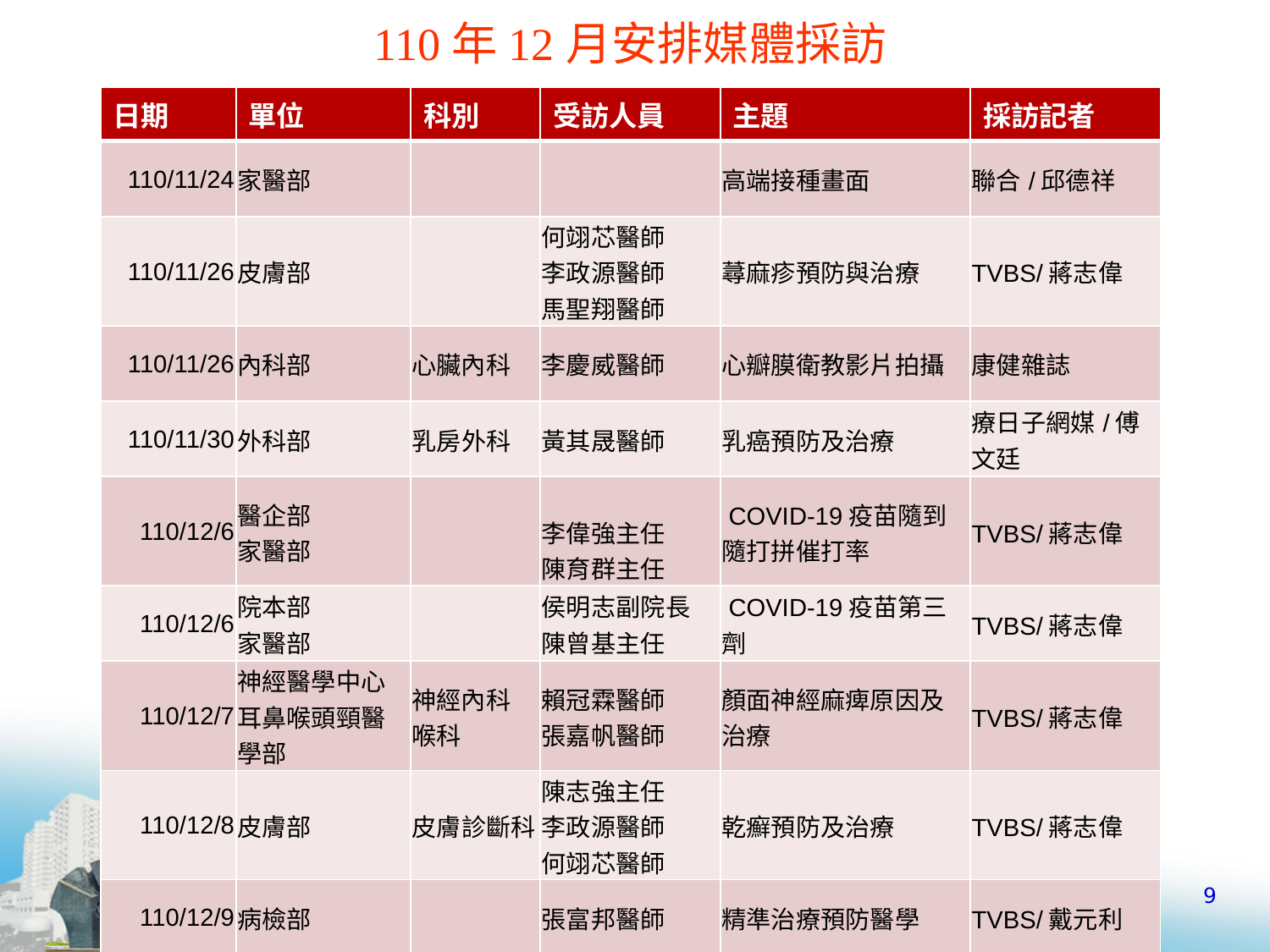

# 110年12月安排媒體採訪
| 日期 | 單位 | 科別 | 受訪人員 | 主題 | 採訪記者 |
| --- | --- | --- | --- | --- | --- |
| 110/11/24 | 家醫部 |  |  | 高端接種畫面 | 聯合/邱德祥 |
| 110/11/26 | 皮膚部 |  | 何翊芯醫師 李政源醫師 馬聖翔醫師 | 蕁麻疹預防與治療 | TVBS/蔣志偉 |
| 110/11/26 | 內科部 | 心臟內科 | 李慶威醫師 | 心瓣膜衛教影片拍攝 | 康健雜誌 |
| 110/11/30 | 外科部 | 乳房外科 | 黃其晟醫師 | 乳癌預防及治療 | 療日子網媒/傅文廷 |
| 110/12/6 | 醫企部 家醫部 |  | 李偉強主任 陳育群主任 | COVID-19疫苗隨到隨打拼催打率 | TVBS/蔣志偉 |
| 110/12/6 | 院本部 家醫部 |  | 侯明志副院長 陳曾基主任 | COVID-19疫苗第三劑 | TVBS/蔣志偉 |
| 110/12/7 | 神經醫學中心 耳鼻喉頭頸醫學部 | 神經內科 喉科 | 賴冠霖醫師 張嘉帆醫師 | 顏面神經麻痺原因及治療 | TVBS/蔣志偉 |
| 110/12/8 | 皮膚部 | 皮膚診斷科 | 陳志強主任 李政源醫師 何翊芯醫師 | 乾癬預防及治療 | TVBS/蔣志偉 |
| 110/12/9 | 病檢部 |  | 張富邦醫師 | 精準治療預防醫學 | TVBS/戴元利 |
9